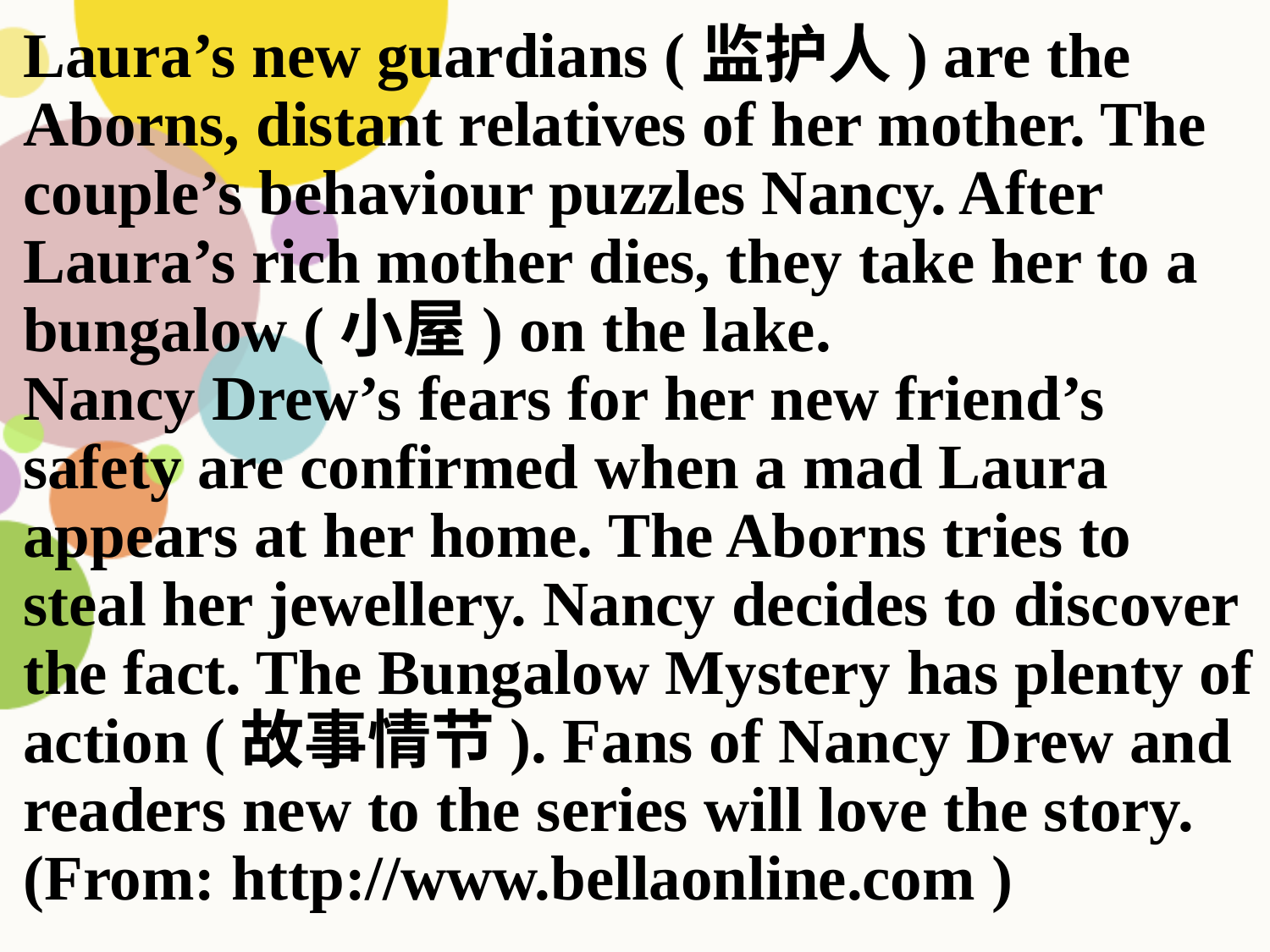

Laura’s new guardians (监护人) are the Aborns, distant relatives of her mother. The couple’s behaviour puzzles Nancy. After Laura’s rich mother dies, they take her to a bungalow (小屋) on the lake.
Nancy Drew’s fears for her new friend’s safety are confirmed when a mad Laura appears at her home. The Aborns tries to steal her jewellery. Nancy decides to discover the fact. The Bungalow Mystery has plenty of action (故事情节). Fans of Nancy Drew and readers new to the series will love the story. (From: http://www.bellaonline.com )